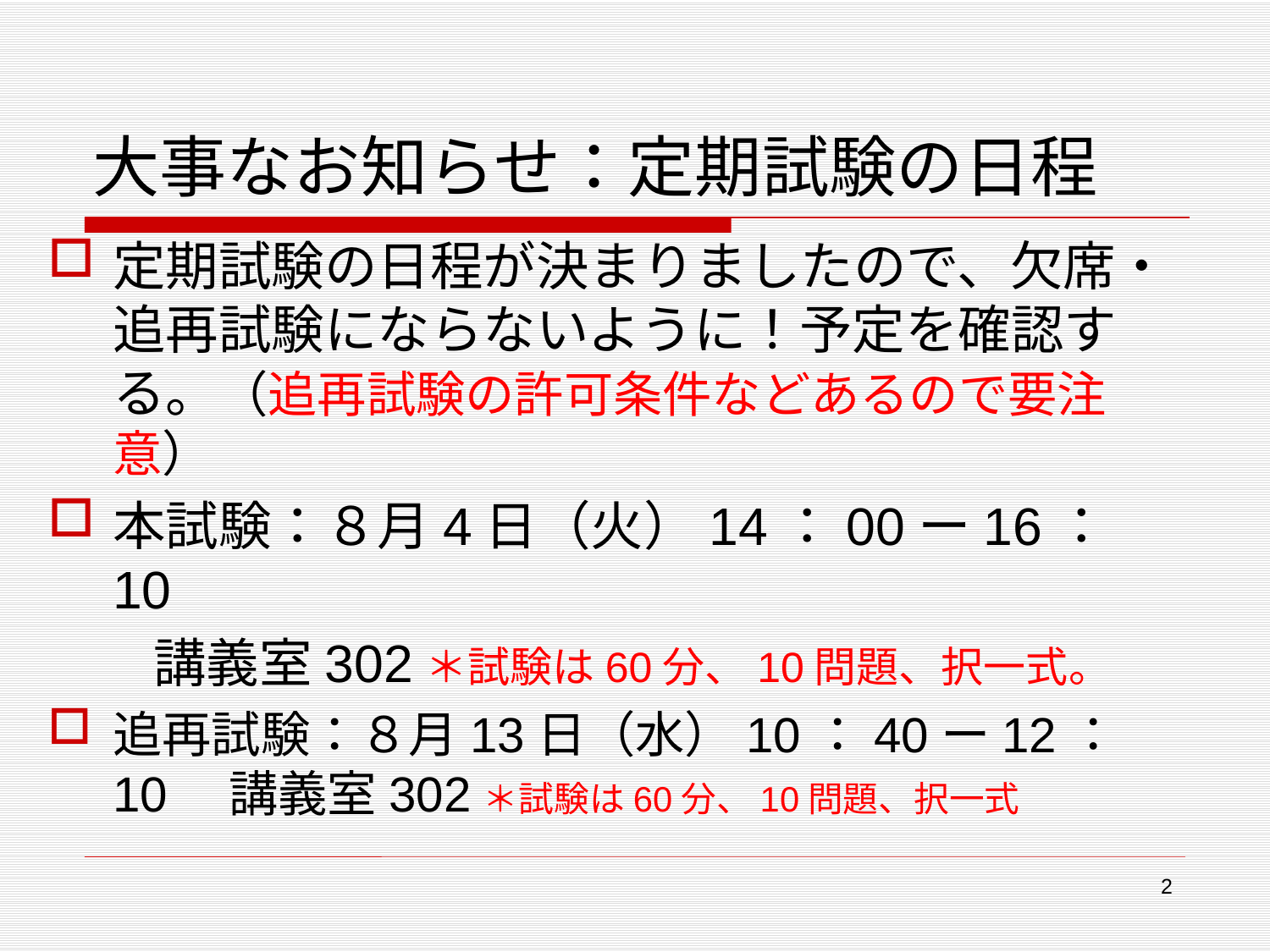

# 大事なお知らせ：定期試験の日程
定期試験の日程が決まりましたので、欠席・追再試験にならないように！予定を確認する。（追再試験の許可条件などあるので要注意）
本試験：８月4日（火）14：00ー16：10
　　講義室302＊試験は60分、10問題、択一式。
追再試験：８月13日（水）10：40ー12：10　講義室302＊試験は60分、10問題、択一式
2